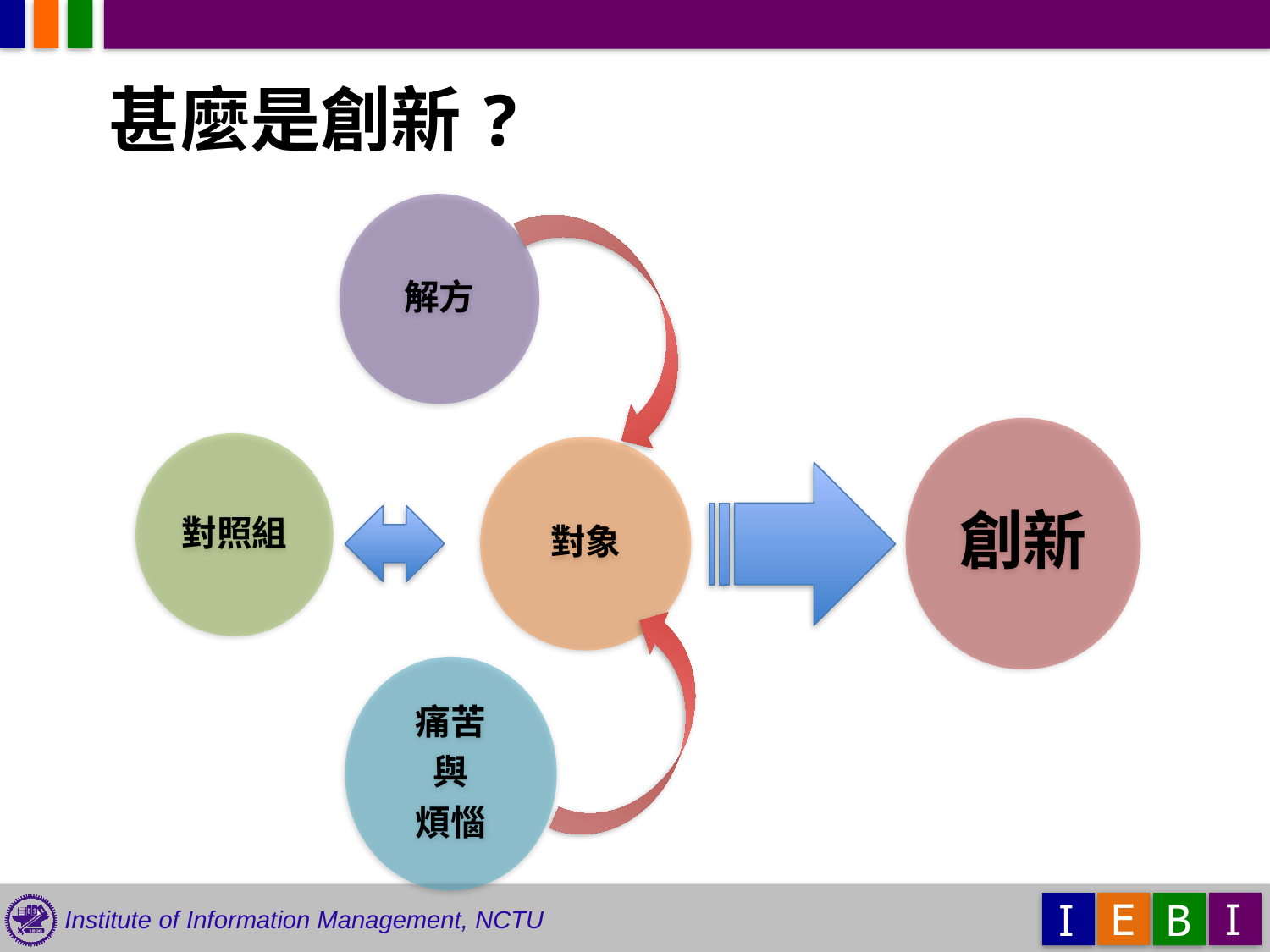

# 甚麼是創新?

創新
對照組
解方
痛苦
與
煩惱
對象